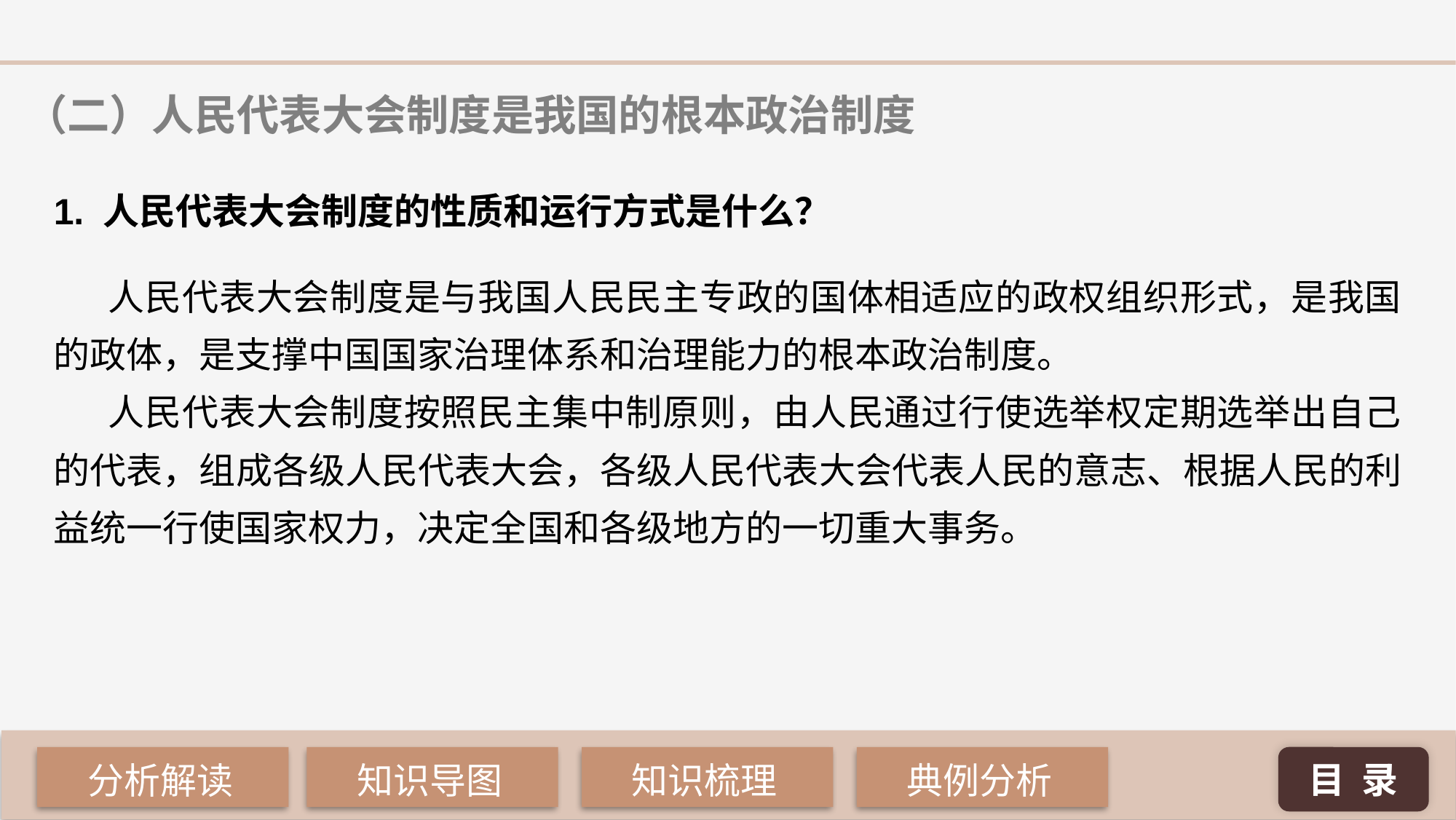

（二）人民代表大会制度是我国的根本政治制度
1. 人民代表大会制度的性质和运行方式是什么？
人民代表大会制度是与我国人民民主专政的国体相适应的政权组织形式，是我国的政体，是支撑中国国家治理体系和治理能力的根本政治制度。
人民代表大会制度按照民主集中制原则，由人民通过行使选举权定期选举出自己的代表，组成各级人民代表大会，各级人民代表大会代表人民的意志、根据人民的利益统一行使国家权力，决定全国和各级地方的一切重大事务。